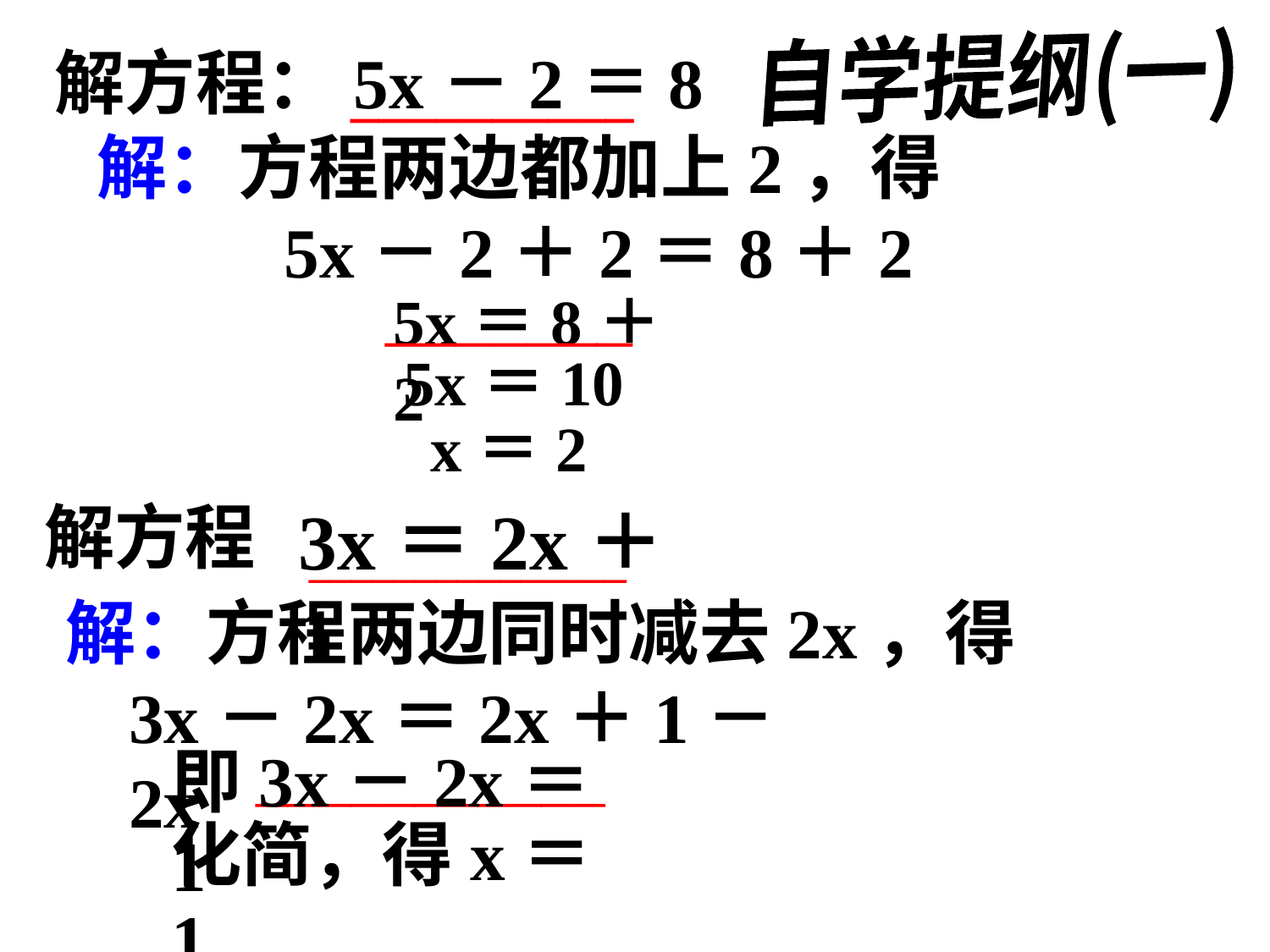

自学提纲(一)
解方程：5x－2＝8
__________
解：方程两边都加上2，得
 5x－2＋2＝8＋2
_______
5x＝8＋2
 5x＝10
 x＝2
解方程
3x＝2x＋1
_______________
解：方程两边同时减去2x，得
3x－2x＝2x＋1－2x
即3x－2x＝1
___________
化简，得x＝1